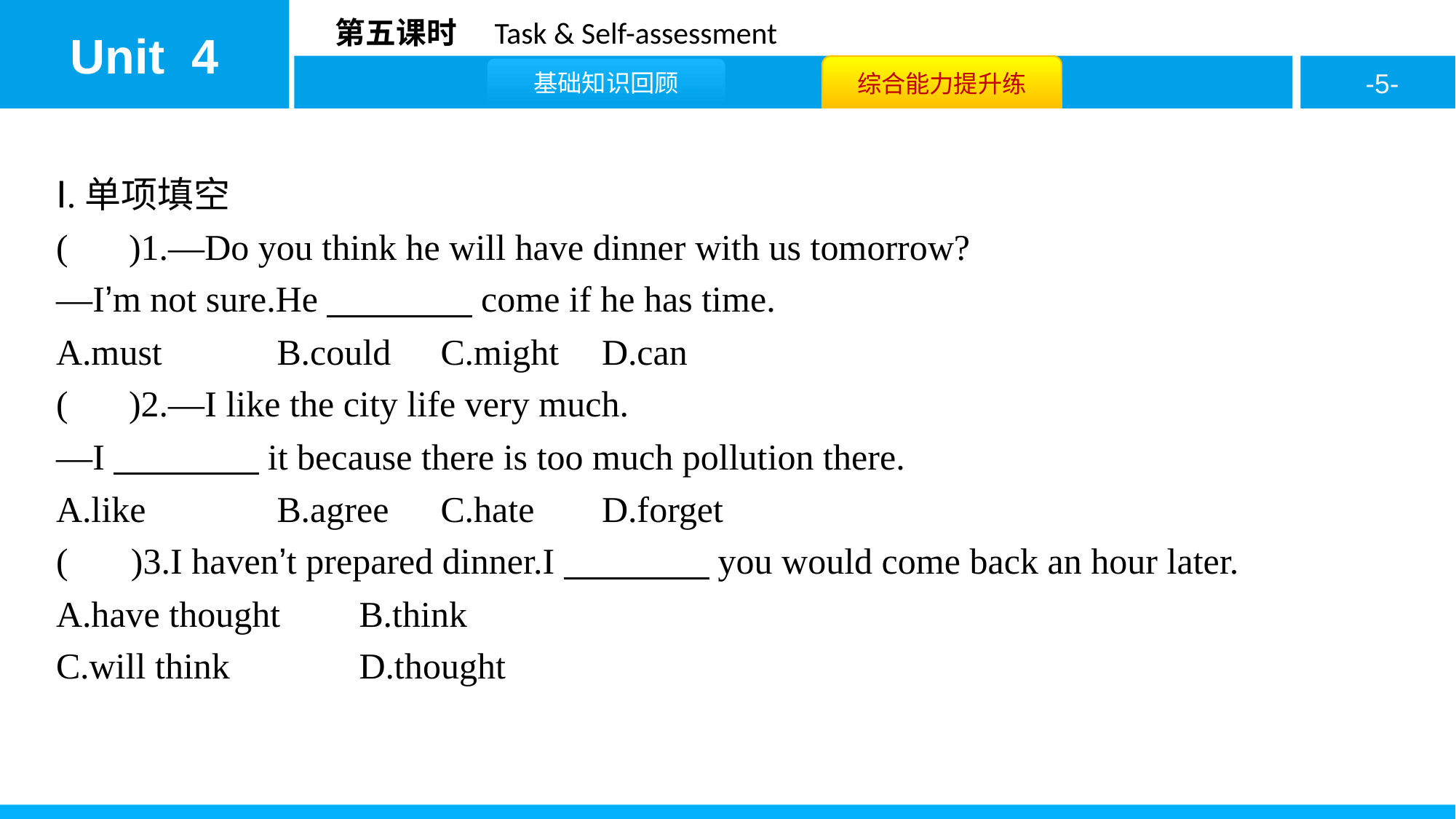

Ⅰ.单项填空
(  C  )1.—Do you think he will have dinner with us tomorrow?
—I’m not sure.He　　　　come if he has time.
A.must		B.could	C.might	D.can
(  C  )2.—I like the city life very much.
—I　　　　it because there is too much pollution there.
A.like		B.agree	C.hate	D.forget
(  D  )3.I haven’t prepared dinner.I　　　　you would come back an hour later.
A.have thought	B.think
C.will think		D.thought